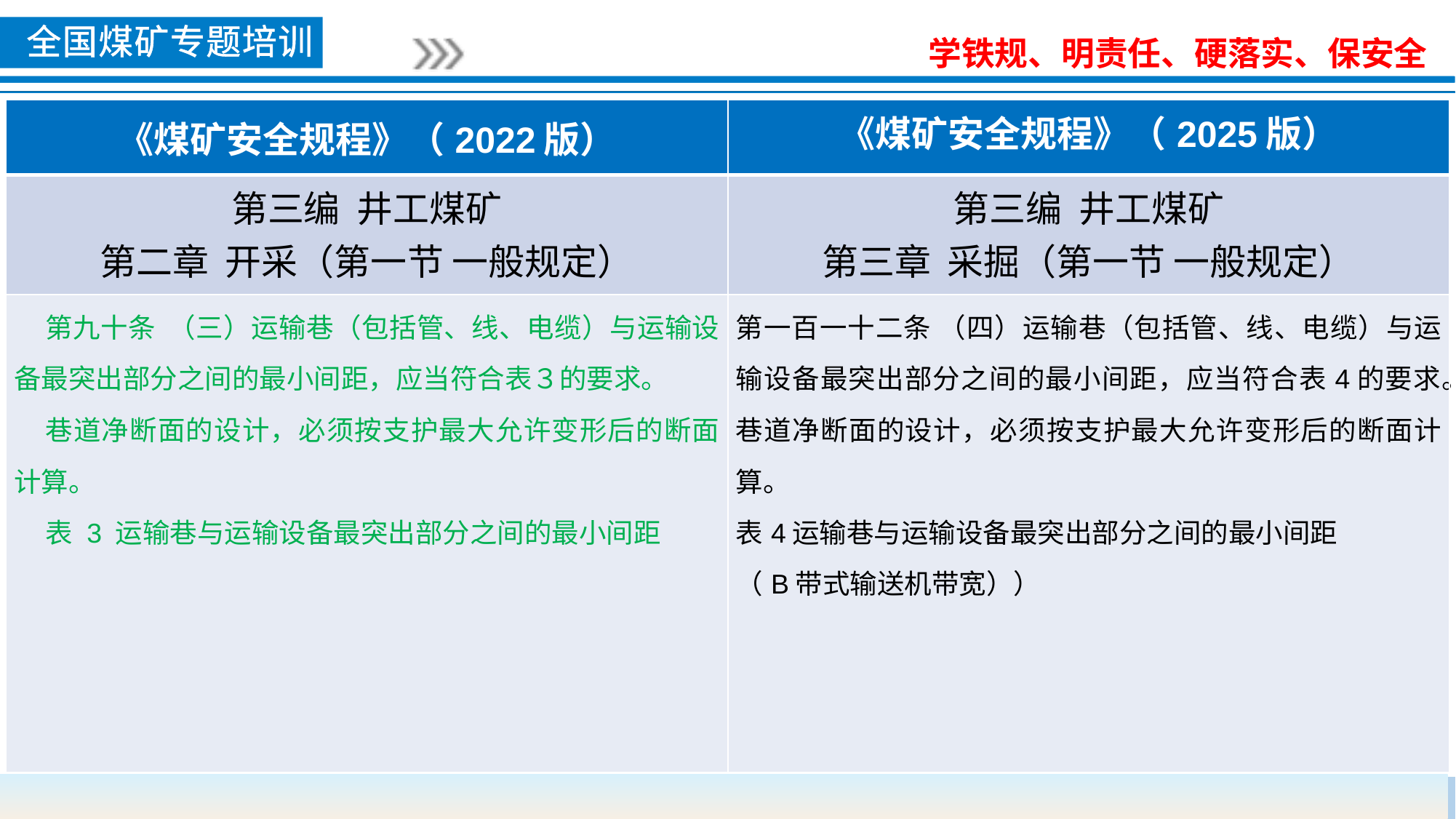

| 《煤矿安全规程》（2022版） | 《煤矿安全规程》（2025版） |
| --- | --- |
| 第三编 井工煤矿 第二章 开采（第一节 一般规定） | 第三编 井工煤矿 第三章 采掘（第一节 一般规定） |
| 第九十条 （三）运输巷（包括管、线、电缆）与运输设备最突出部分之间的最小间距，应当符合表３的要求。 巷道净断面的设计，必须按支护最大允许变形后的断面计算。 表 3 运输巷与运输设备最突出部分之间的最小间距 | 第一百一十二条 （四）运输巷（包括管、线、电缆）与运输设备最突出部分之间的最小间距，应当符合表4的要求。 巷道净断面的设计，必须按支护最大允许变形后的断面计算。 表4运输巷与运输设备最突出部分之间的最小间距 （B带式输送机带宽）） |